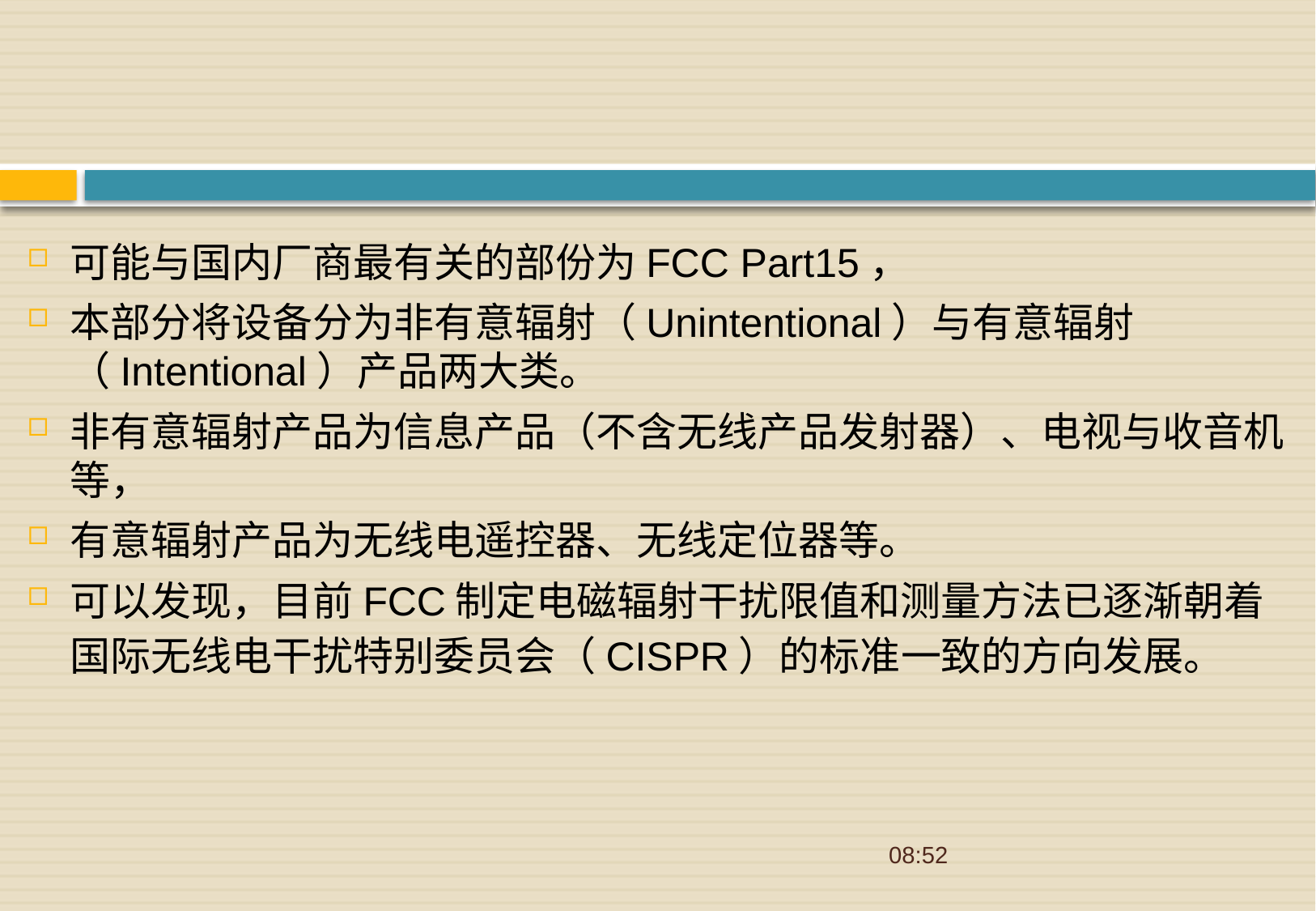

#
可能与国内厂商最有关的部份为FCC Part15，
本部分将设备分为非有意辐射（Unintentional）与有意辐射（Intentional）产品两大类。
非有意辐射产品为信息产品（不含无线产品发射器）、电视与收音机等，
有意辐射产品为无线电遥控器、无线定位器等。
可以发现，目前FCC制定电磁辐射干扰限值和测量方法已逐渐朝着国际无线电干扰特别委员会（CISPR）的标准一致的方向发展。
08:52